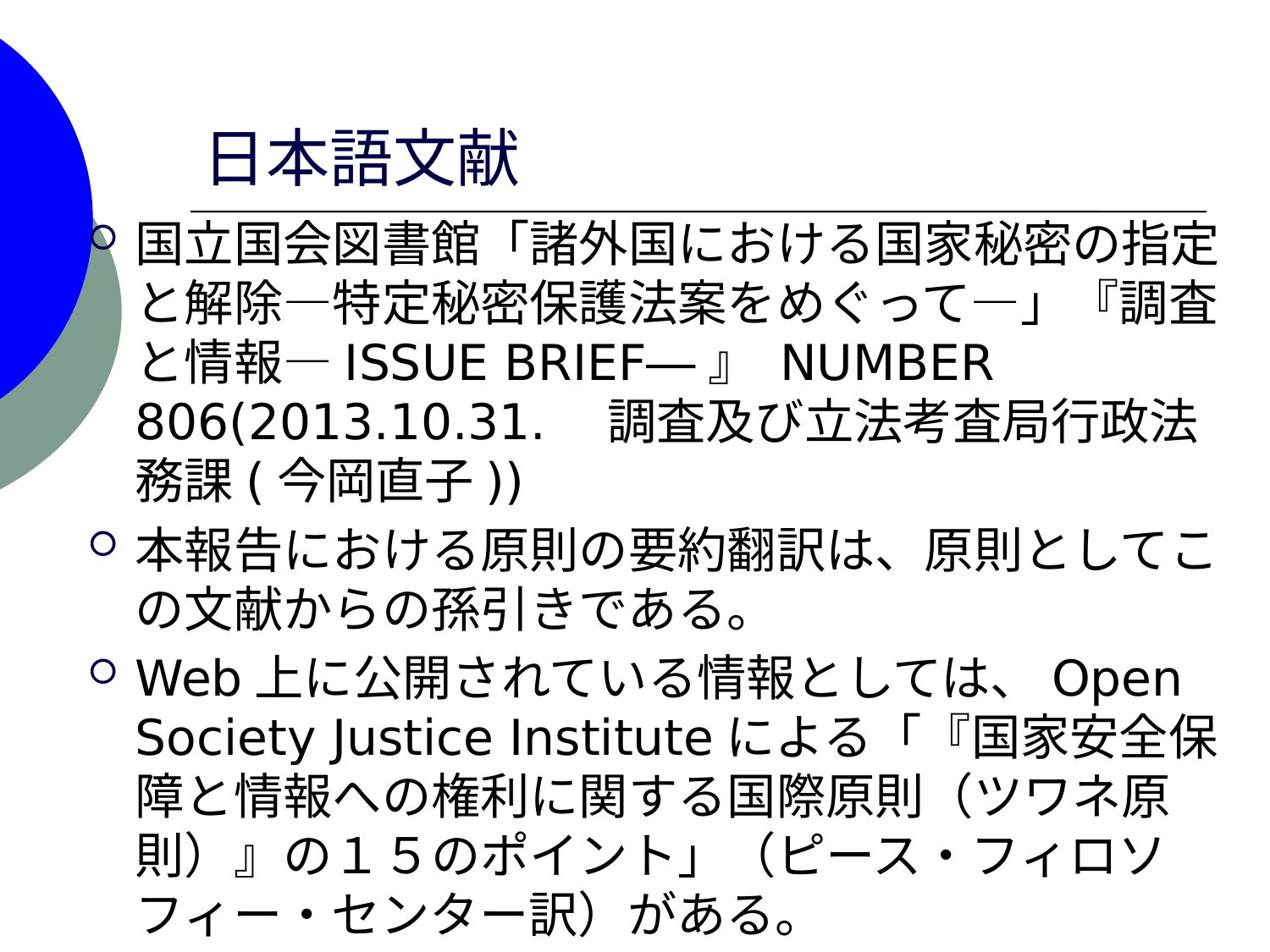

# 日本語文献
国立国会図書館「諸外国における国家秘密の指定と解除―特定秘密保護法案をめぐって―」『調査と情報―ISSUE BRIEF―』 NUMBER 806(2013.10.31.　調査及び立法考査局行政法務課(今岡直子))
本報告における原則の要約翻訳は、原則としてこの文献からの孫引きである。
Web上に公開されている情報としては、Open Society Justice Instituteによる「『国家安全保障と情報への権利に関する国際原則（ツワネ原則）』の１５のポイント」（ピース・フィロソフィー・センター訳）がある。